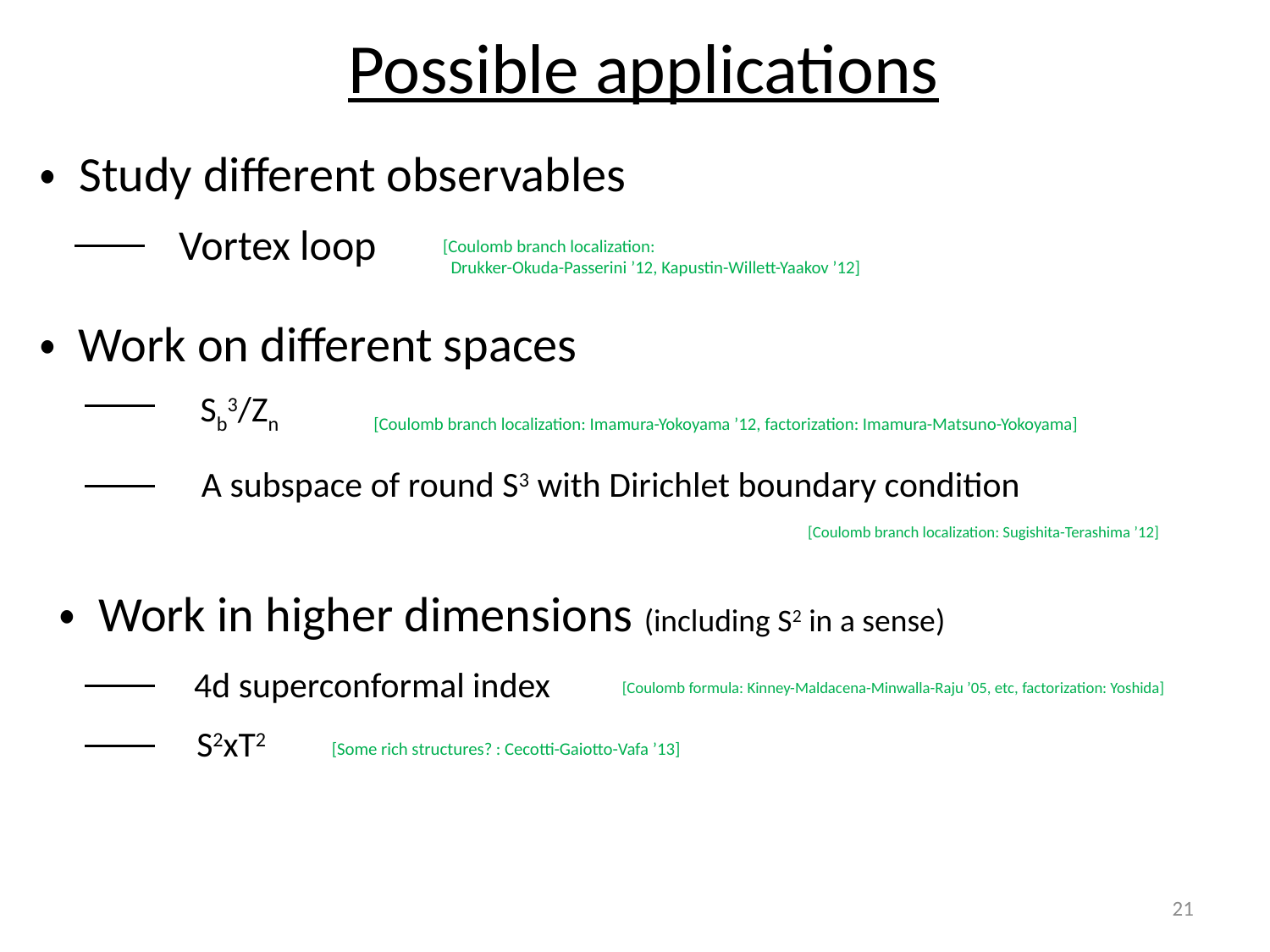

# Possible applications
・ Study different observables
Vortex loop
[Coulomb branch localization:
  Drukker-Okuda-Passerini ’12, Kapustin-Willett-Yaakov ’12]
・ Work on different spaces
Sb3/Zn
[Coulomb branch localization: Imamura-Yokoyama ’12, factorization: Imamura-Matsuno-Yokoyama]
A subspace of round S3 with Dirichlet boundary condition
[Coulomb branch localization: Sugishita-Terashima ’12]
・ Work in higher dimensions (including S2 in a sense)
4d superconformal index
[Coulomb formula: Kinney-Maldacena-Minwalla-Raju ’05, etc, factorization: Yoshida]
S2xT2
[Some rich structures? : Cecotti-Gaiotto-Vafa ’13]
21